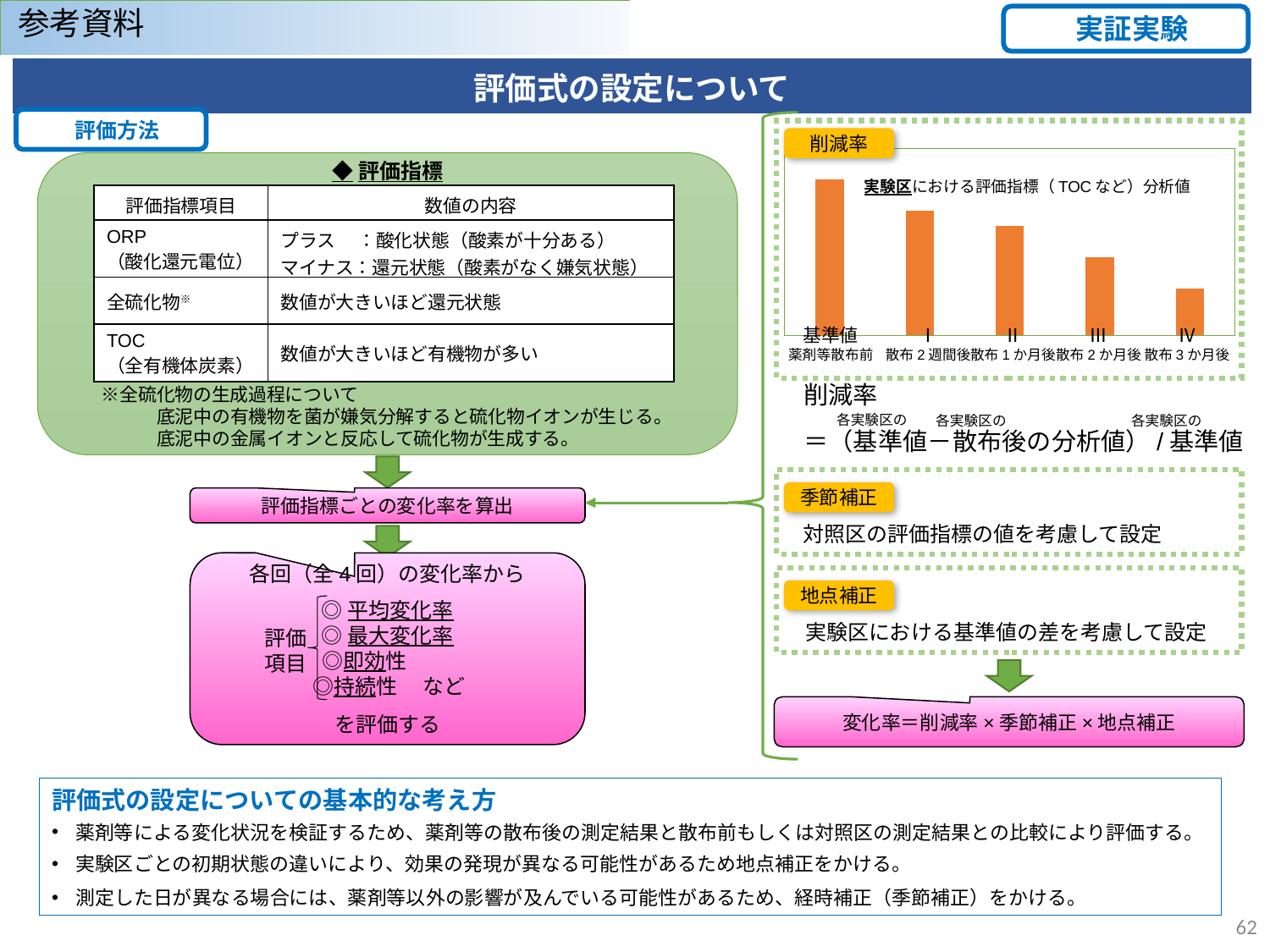

参考資料
実証実験

| 評価式の設定について |
| --- |
評価方法

削減率

### Chart

| Category |  |
|---|---|
◆評価指標

　　※全硫化物の生成過程について
　　　　　底泥中の有機物を菌が嫌気分解すると硫化物イオンが生じる。
　　　　　底泥中の金属イオンと反応して硫化物が生成する。
実験区における評価指標（TOCなど）分析値
| 評価指標項目 | 数値の内容 |
| --- | --- |
| ORP （酸化還元電位） | プラス　 ：酸化状態（酸素が十分ある） マイナス：還元状態（酸素がなく嫌気状態） |
| 全硫化物※ | 数値が大きいほど還元状態 |
| TOC （全有機体炭素） | 数値が大きいほど有機物が多い |
基準値
薬剤等散布前
Ⅰ
散布2週間後
Ⅱ
散布1か月後
Ⅲ
散布2か月後
Ⅳ
散布3か月後
削減率

＝（基準値－散布後の分析値）/基準値
各実験区の
各実験区の
各実験区の

季節補正
評価指標ごとの変化率を算出
対照区の評価指標の値を考慮して設定

各回（全4回）の変化率から

◎平均変化率
◎最大変化率
　　　　　 ◎即効性
　　　        ◎持続性　 など

を評価する

地点補正

実験区における基準値の差を考慮して設定
評価
項目

変化率＝削減率×季節補正×地点補正
評価式の設定についての基本的な考え方

薬剤等による変化状況を検証するため、薬剤等の散布後の測定結果と散布前もしくは対照区の測定結果との比較により評価する。

実験区ごとの初期状態の違いにより、効果の発現が異なる可能性があるため地点補正をかける。

測定した日が異なる場合には、薬剤等以外の影響が及んでいる可能性があるため、経時補正（季節補正）をかける。
62